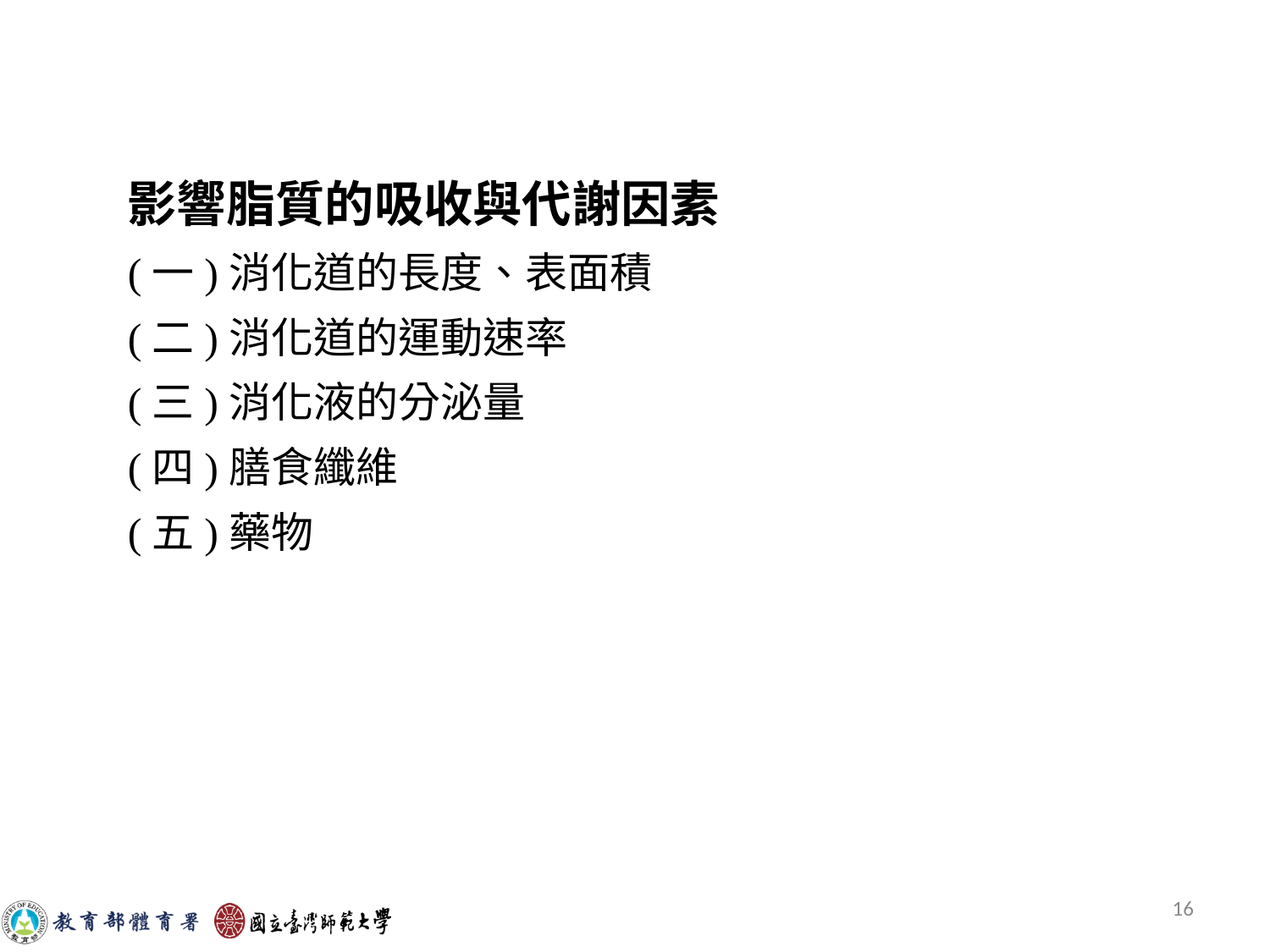

#
影響脂質的吸收與代謝因素
(一)消化道的長度、表面積
(二)消化道的運動速率
(三)消化液的分泌量
(四)膳食纖維
(五)藥物
16